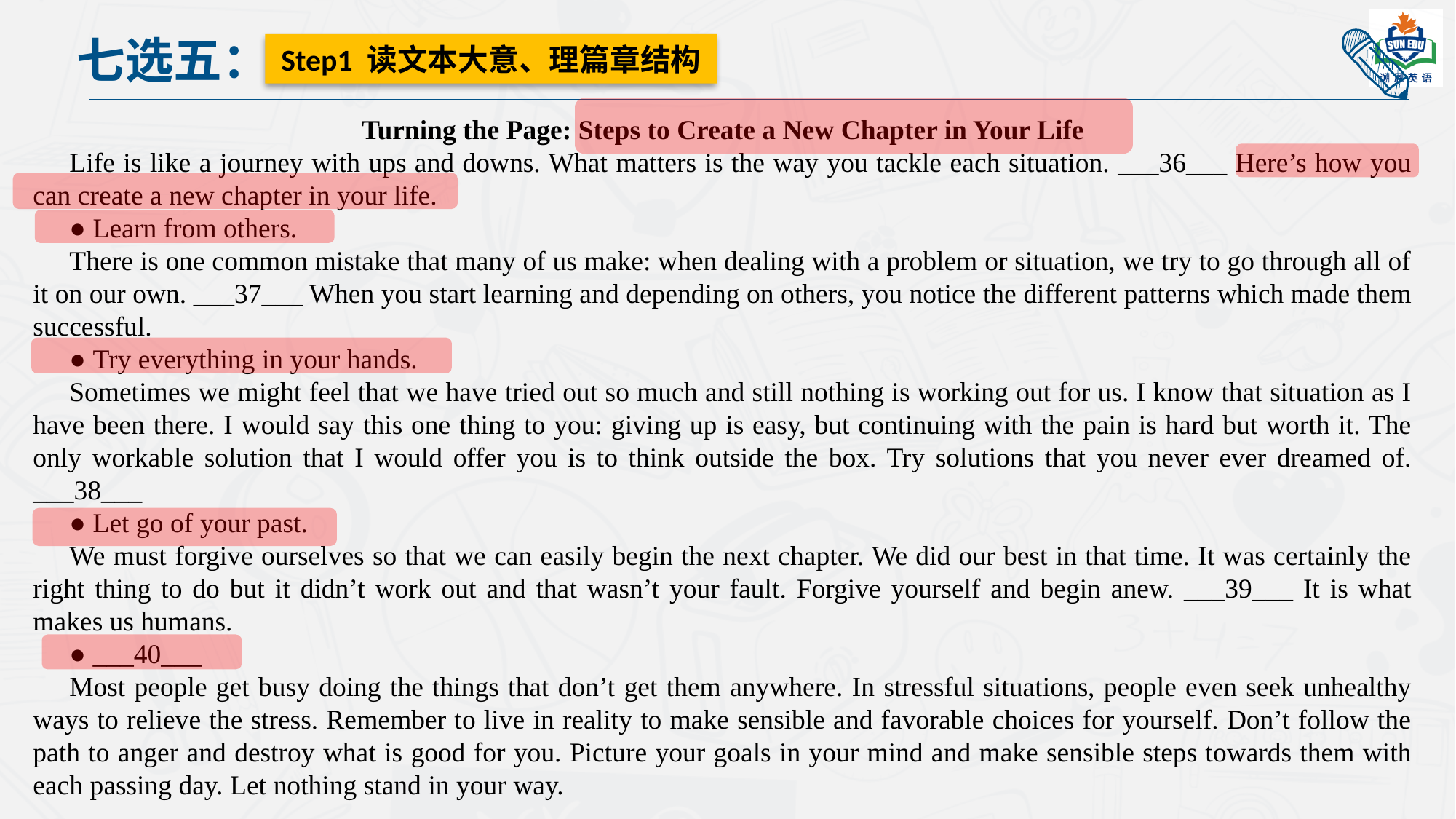

七选五：
Step1 读文本大意、理篇章结构

Turning the Page: Steps to Create a New Chapter in Your Life
Life is like a journey with ups and downs. What matters is the way you tackle each situation. ___36___ Here’s how you can create a new chapter in your life.
● Learn from others.
There is one common mistake that many of us make: when dealing with a problem or situation, we try to go through all of it on our own. ___37___ When you start learning and depending on others, you notice the different patterns which made them successful.
● Try everything in your hands.
Sometimes we might feel that we have tried out so much and still nothing is working out for us. I know that situation as I have been there. I would say this one thing to you: giving up is easy, but continuing with the pain is hard but worth it. The only workable solution that I would offer you is to think outside the box. Try solutions that you never ever dreamed of. ___38___
● Let go of your past.
We must forgive ourselves so that we can easily begin the next chapter. We did our best in that time. It was certainly the right thing to do but it didn’t work out and that wasn’t your fault. Forgive yourself and begin anew. ___39___ It is what makes us humans.
● ___40___
Most people get busy doing the things that don’t get them anywhere. In stressful situations, people even seek unhealthy ways to relieve the stress. Remember to live in reality to make sensible and favorable choices for yourself. Don’t follow the path to anger and destroy what is good for you. Picture your goals in your mind and make sensible steps towards them with each passing day. Let nothing stand in your way.